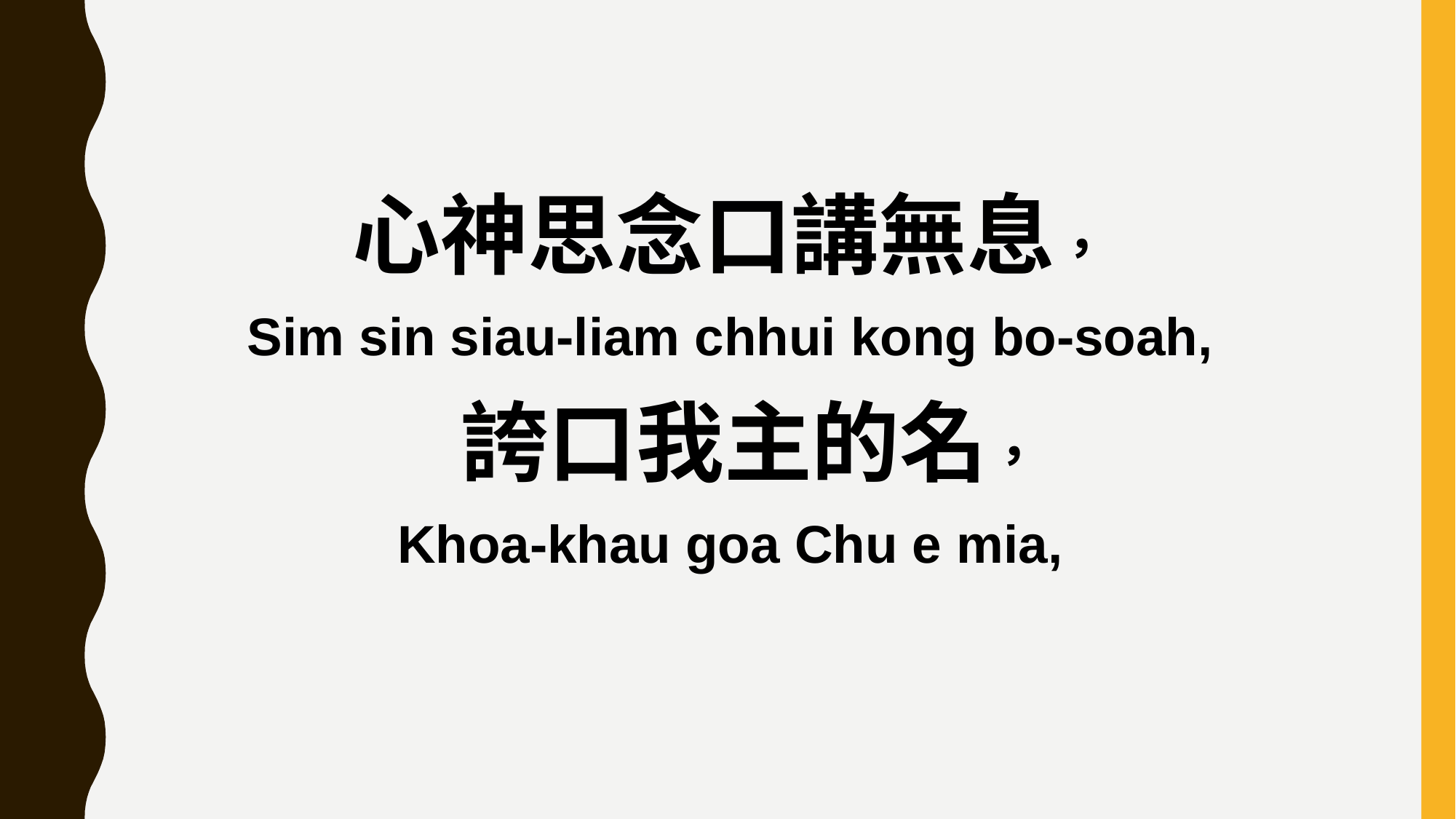

心神思念口講無息，
Sim sin siau-liam chhui kong bo-soah,
 誇口我主的名，
Khoa-khau goa Chu e mia,